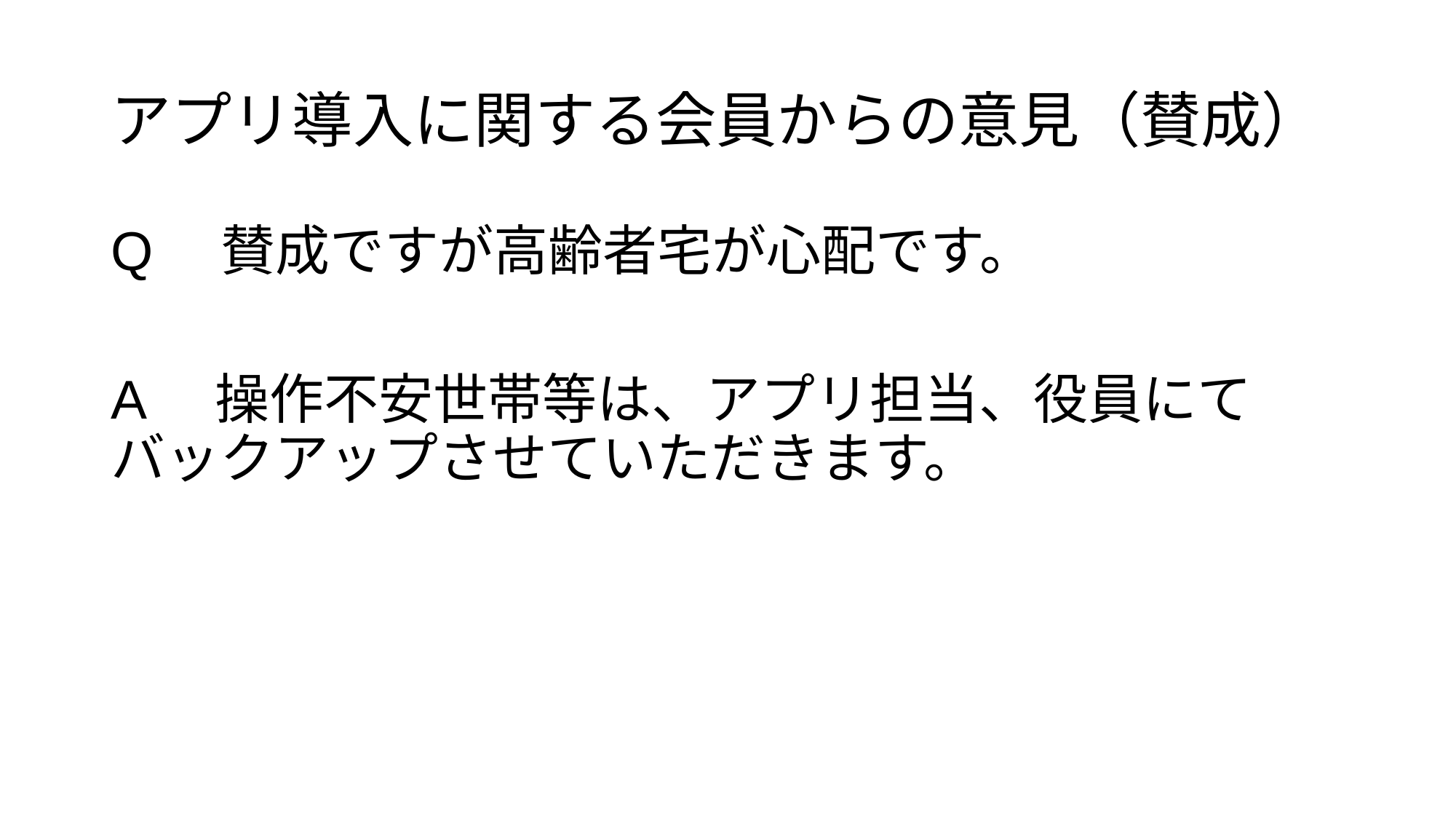

# アプリ導入に関する会員からの意見（賛成）
Q　賛成ですが高齢者宅が心配です。

A　操作不安世帯等は、アプリ担当、役員にてバックアップさせていただきます。